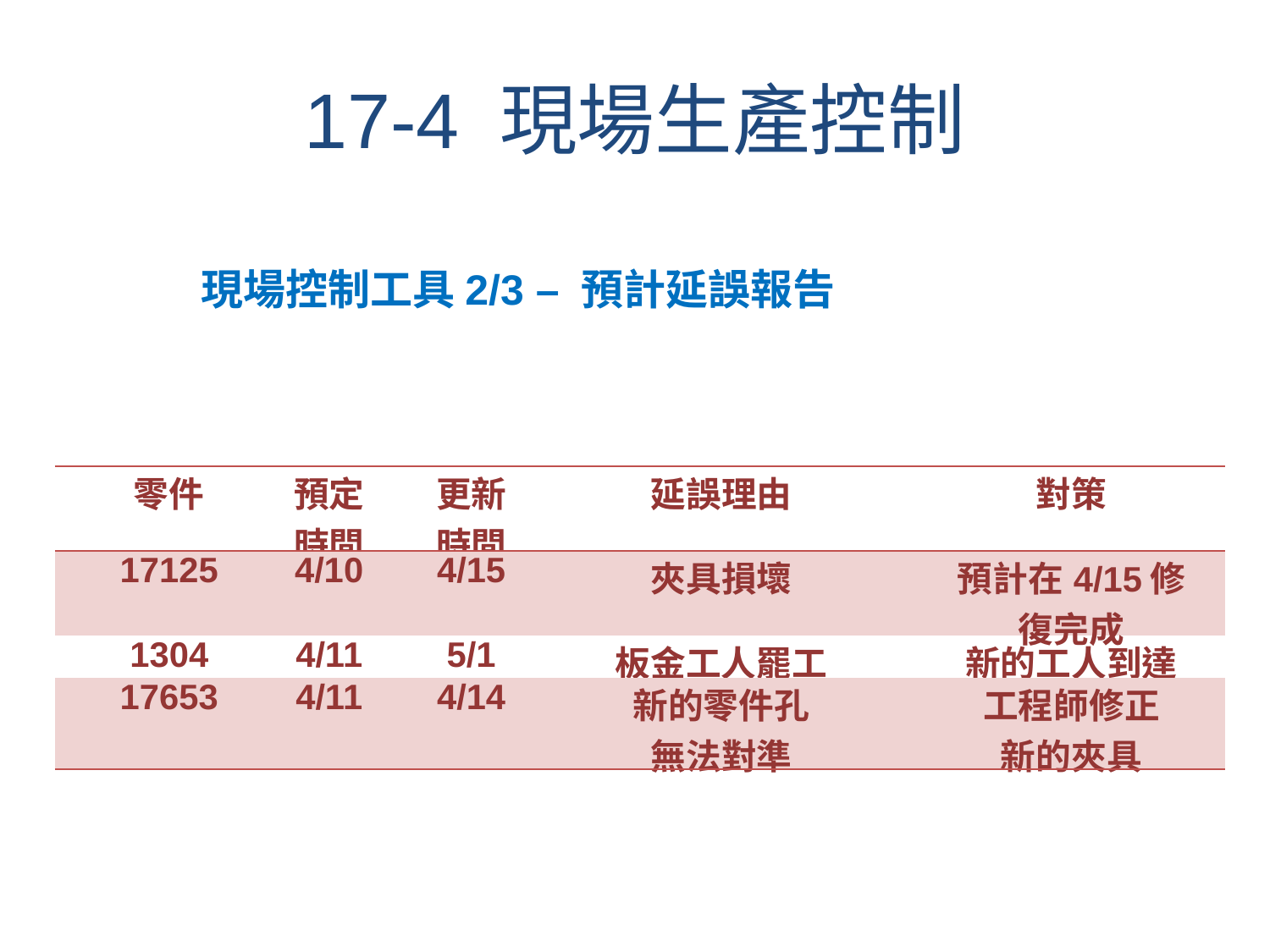

# 17-4 現場生產控制
現場控制工具2/3 – 預計延誤報告

| 零件 | 預定時間 | 更新時間 | 延誤理由 | 對策 |
| --- | --- | --- | --- | --- |
| 17125 | 4/10 | 4/15 | 夾具損壞 | 預計在4/15修 復完成 |
| 1304 | 4/11 | 5/1 | 板金工人罷工 | 新的工人到達 |
| 17653 | 4/11 | 4/14 | 新的零件孔 無法對準 | 工程師修正 新的夾具 |